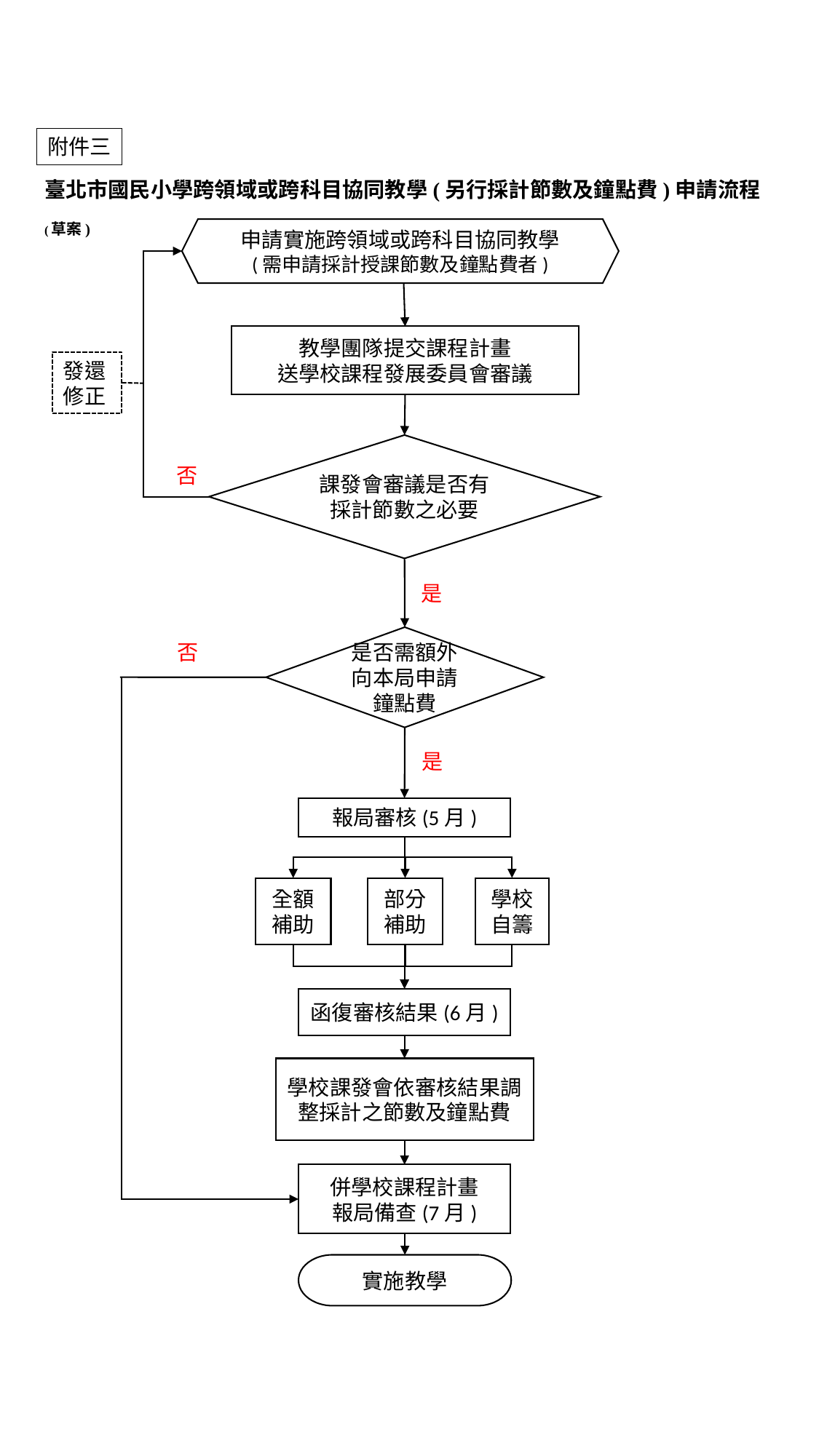

附件三
臺北市國民小學跨領域或跨科目協同教學(另行採計節數及鐘點費)申請流程(草案)
申請實施跨領域或跨科目協同教學
(需申請採計授課節數及鐘點費者)
教學團隊提交課程計畫
送學校課程發展委員會審議
發還修正
課發會審議是否有採計節數之必要
否
是
是否需額外向本局申請鐘點費
否
否
是
報局審核(5月)
部分補助
全額補助
學校自籌
函復審核結果(6月)
學校課發會依審核結果調整採計之節數及鐘點費
併學校課程計畫
報局備查(7月)
實施教學